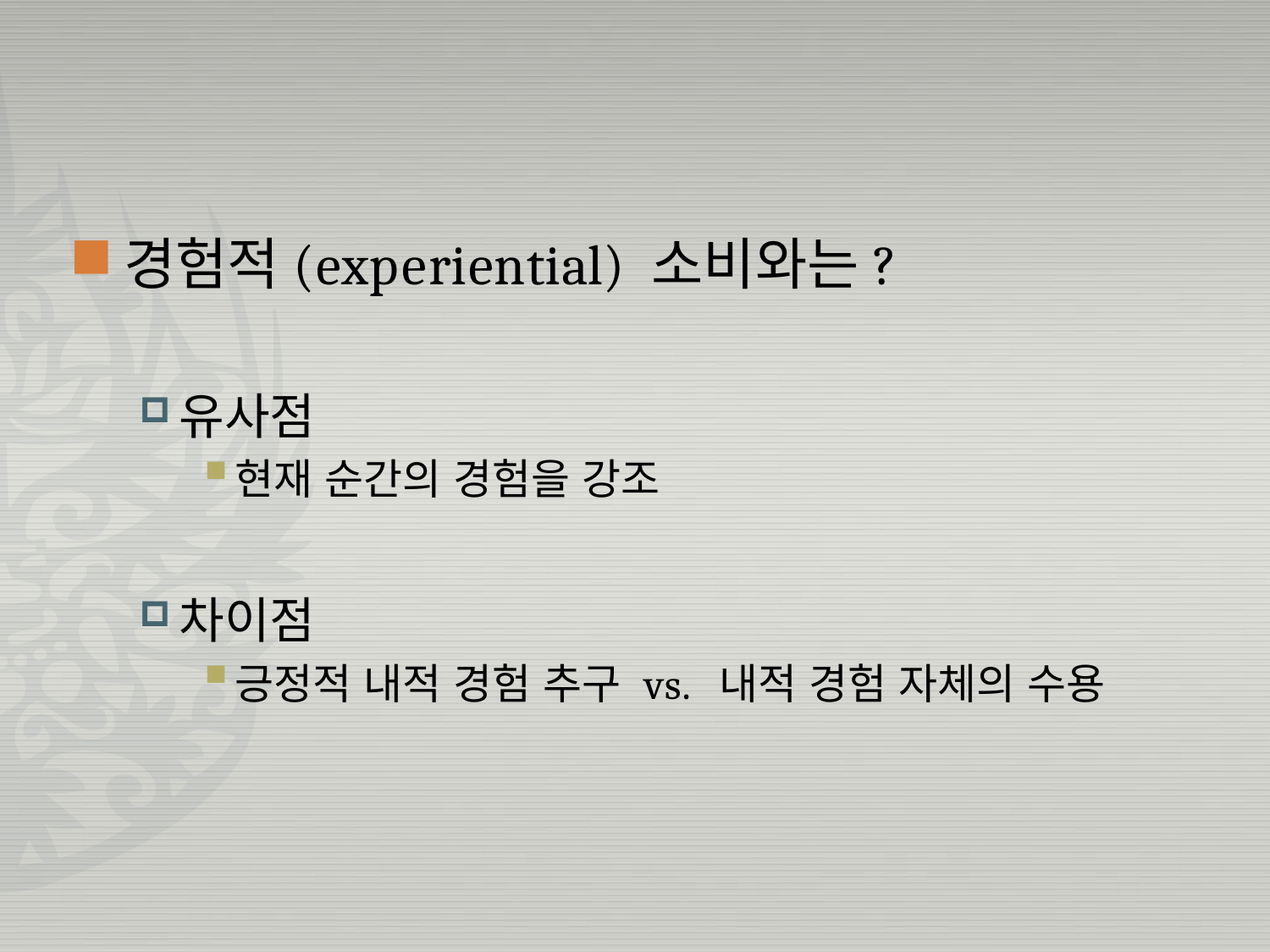

#
경험적(experiential) 소비와는?

유사점
현재 순간의 경험을 강조

차이점
긍정적 내적 경험 추구 vs.  내적 경험 자체의 수용